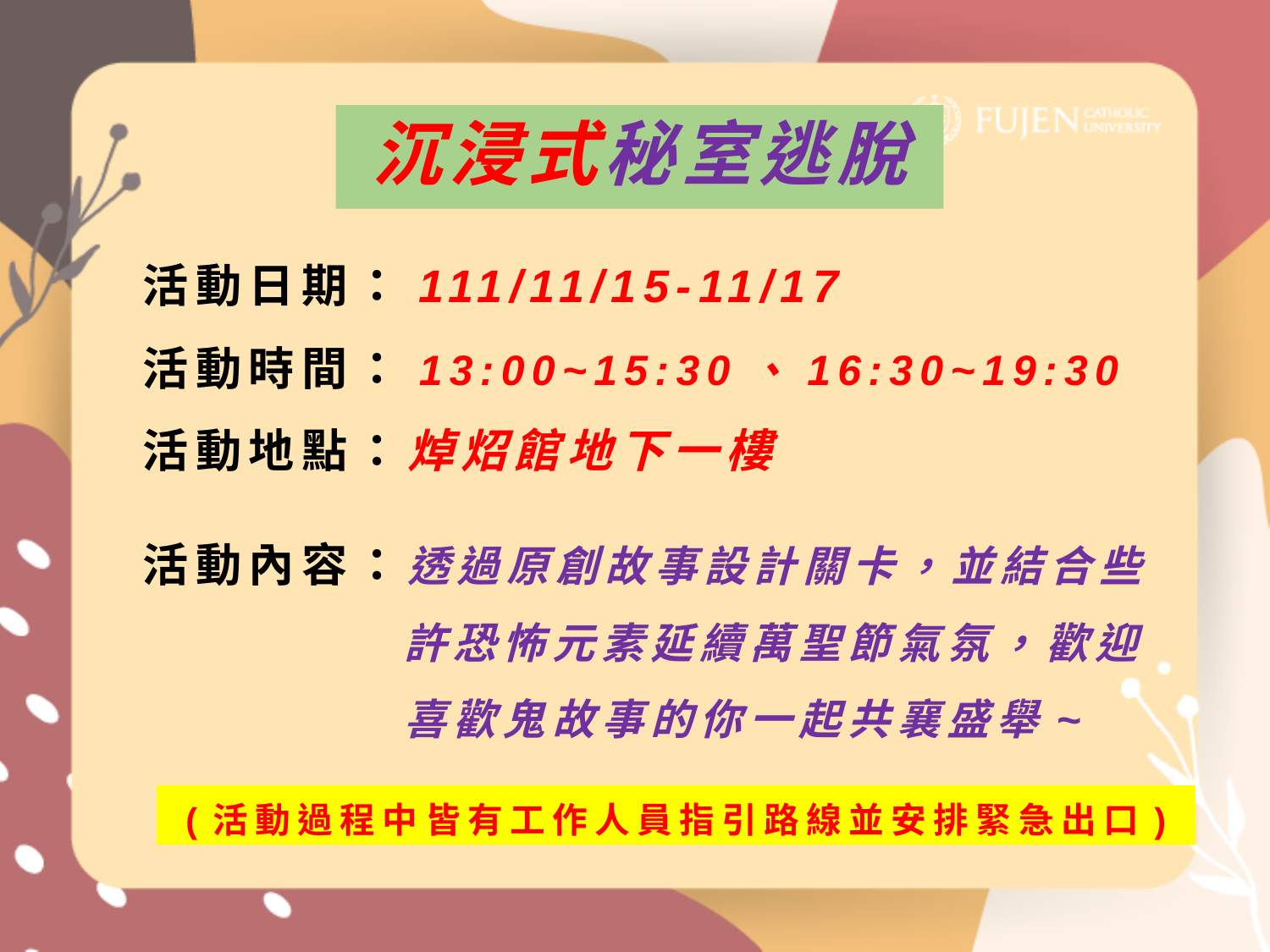

# 沉浸式秘室逃脫
活動日期：111/11/15-11/17
活動時間：13:00~15:30、16:30~19:30
活動地點：焯炤館地下一樓
活動內容：透過原創故事設計關卡，並結合些許恐怖元素延續萬聖節氣氛，歡迎喜歡鬼故事的你一起共襄盛舉~

(活動過程中皆有工作人員指引路線並安排緊急出口)